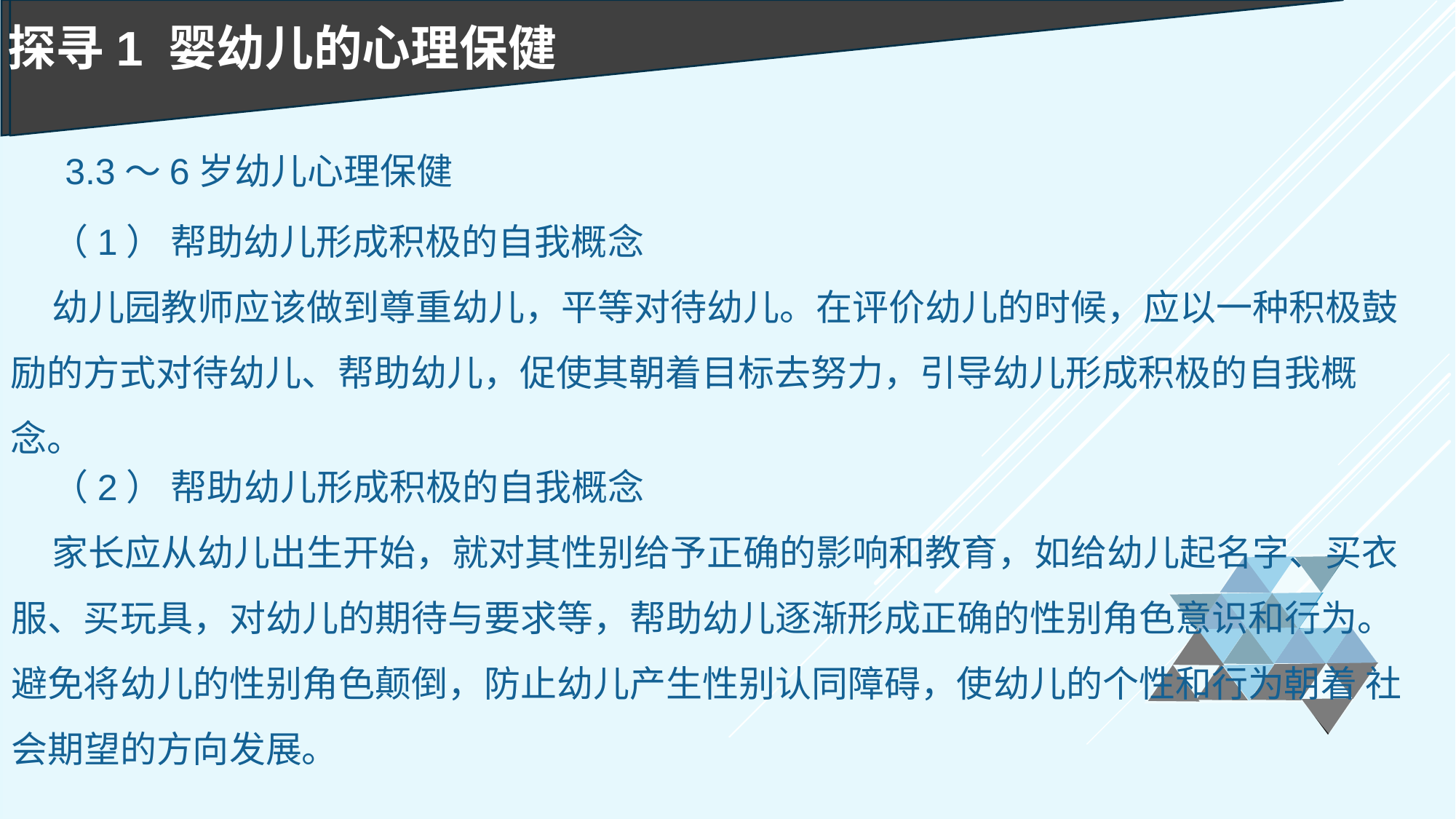

探寻1 婴幼儿的心理保健

3.3～6岁幼儿心理保健
    （1） 帮助幼儿形成积极的自我概念
    幼儿园教师应该做到尊重幼儿，平等对待幼儿。在评价幼儿的时候，应以一种积极鼓 励的方式对待幼儿、帮助幼儿，促使其朝着目标去努力，引导幼儿形成积极的自我概念。
    （2） 帮助幼儿形成积极的自我概念
    家长应从幼儿出生开始，就对其性别给予正确的影响和教育，如给幼儿起名字、买衣 服、买玩具，对幼儿的期待与要求等，帮助幼儿逐渐形成正确的性别角色意识和行为。避免将幼儿的性别角色颠倒，防止幼儿产生性别认同障碍，使幼儿的个性和行为朝着 社会期望的方向发展。